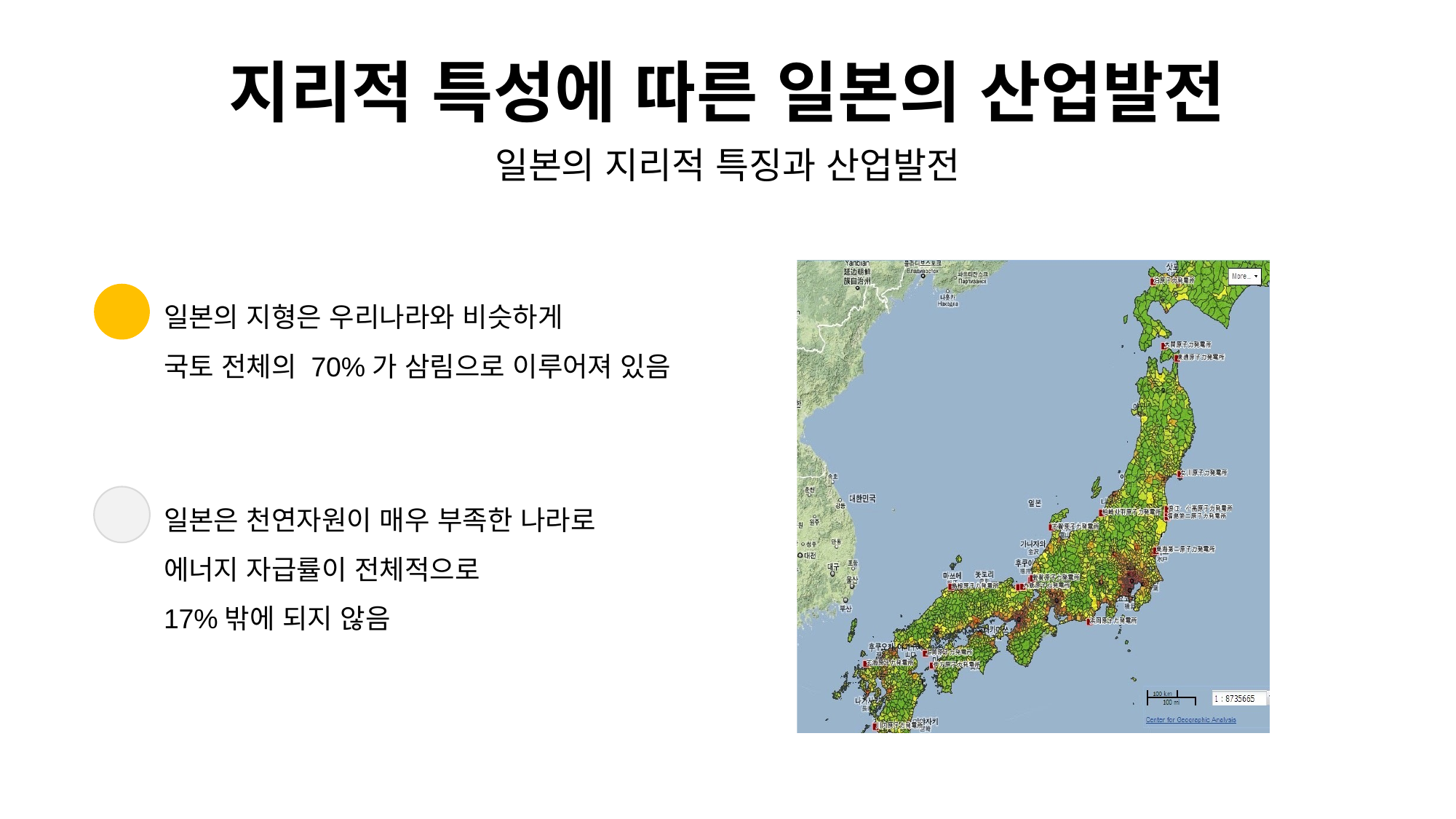

지리적 특성에 따른 일본의 산업발전
일본의 지리적 특징과 산업발전

일본의 지형은 우리나라와 비슷하게
국토 전체의 70%가 삼림으로 이루어져 있음

일본은 천연자원이 매우 부족한 나라로
에너지 자급률이 전체적으로
17%밖에 되지 않음